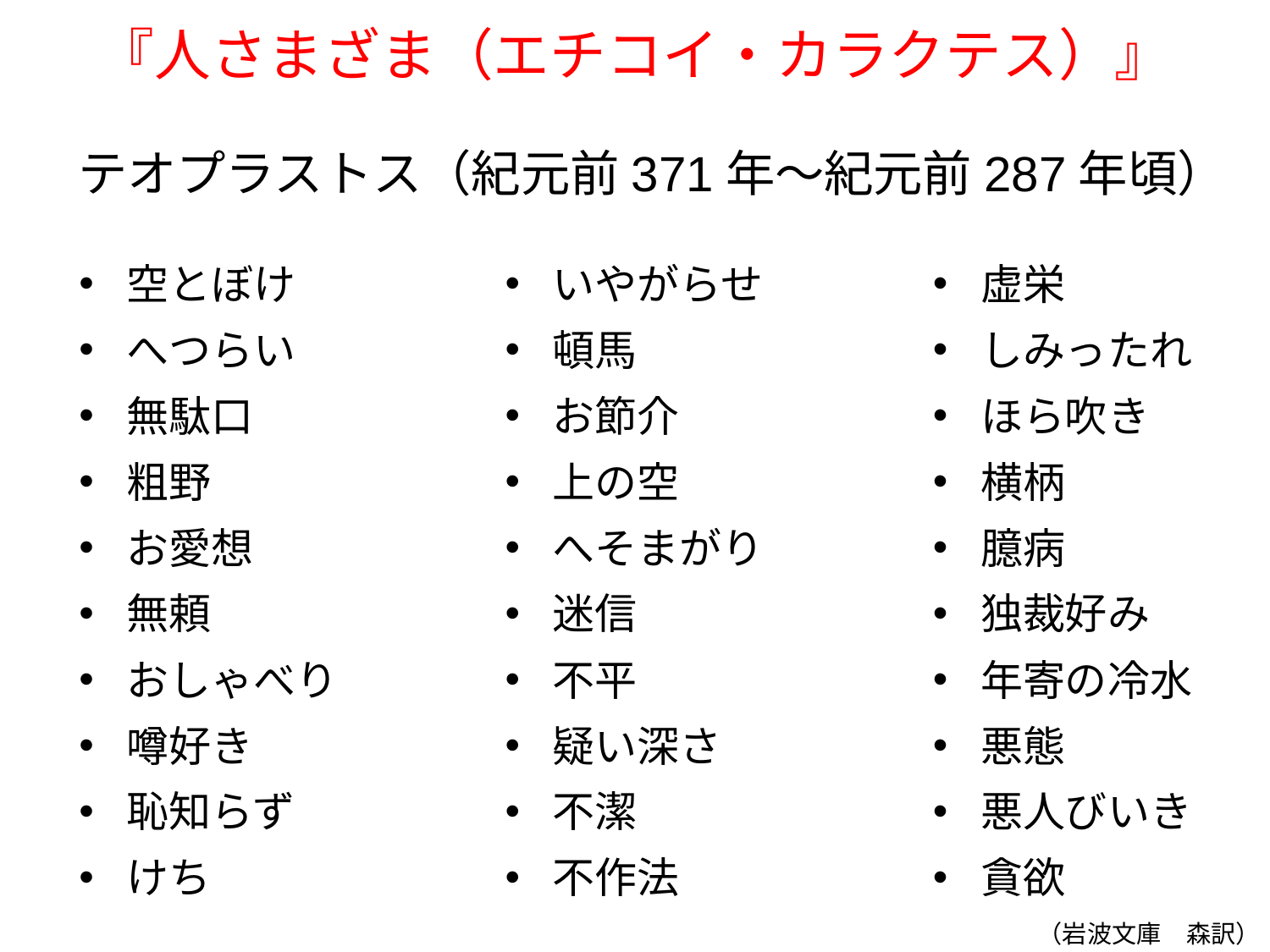

# 『人さまざま（エチコイ・カラクテス）』
テオプラストス（紀元前371年〜紀元前287年頃）
空とぼけ
へつらい
無駄口
粗野
お愛想
無頼
おしゃべり
噂好き
恥知らず
けち
いやがらせ
頓馬
お節介
上の空
へそまがり
迷信
不平
疑い深さ
不潔
不作法
虚栄
しみったれ
ほら吹き
横柄
臆病
独裁好み
年寄の冷水
悪態
悪人びいき
貪欲
（岩波文庫　森訳）